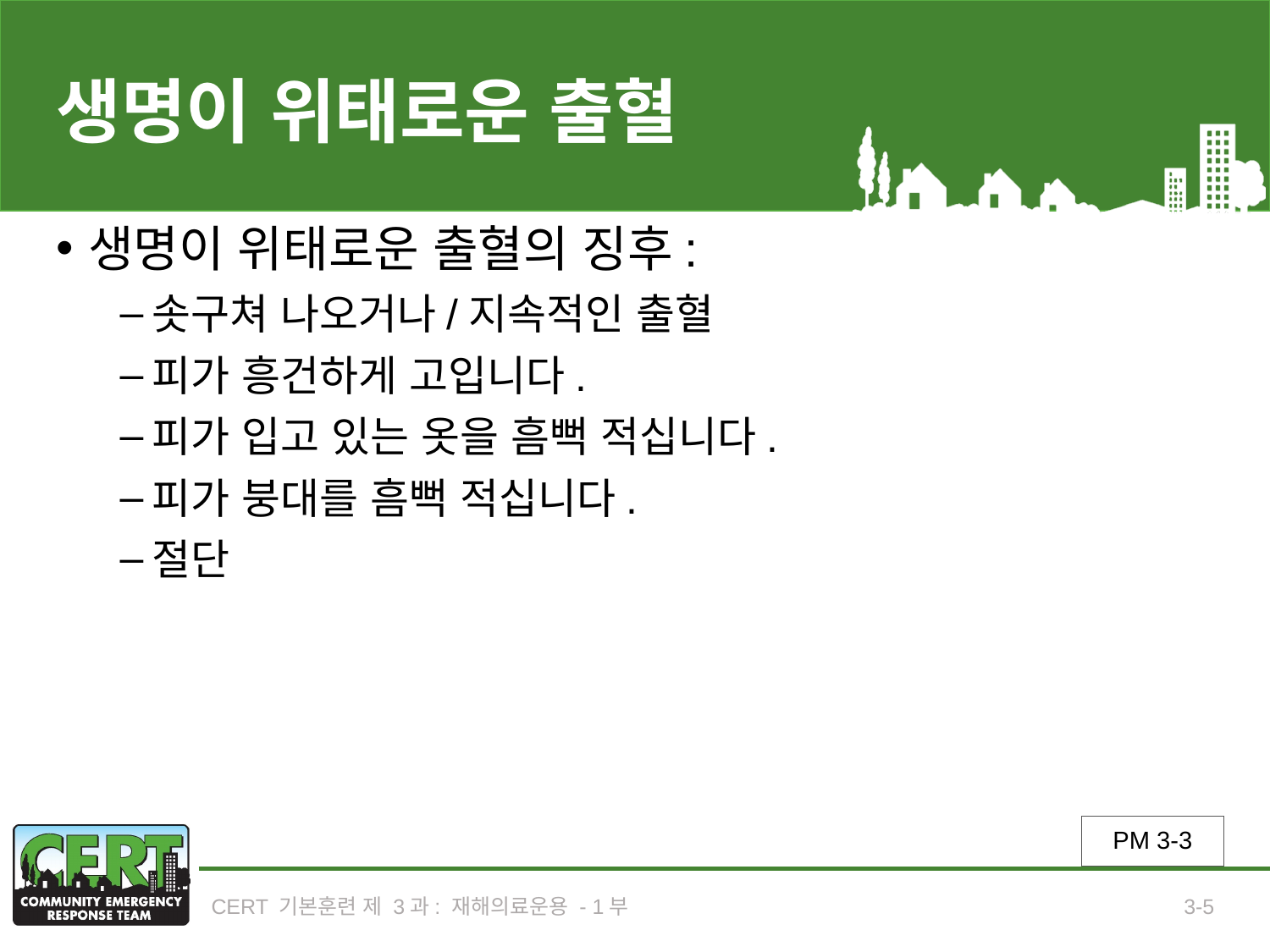

# 생명이 위태로운 출혈
생명이 위태로운 출혈의 징후:
솟구쳐 나오거나/지속적인 출혈
피가 흥건하게 고입니다.
피가 입고 있는 옷을 흠뻑 적십니다.
피가 붕대를 흠뻑 적십니다.
절단

PM 3-3
CERT 기본훈련 제 3과: 재해의료운용 - 1부
3-5